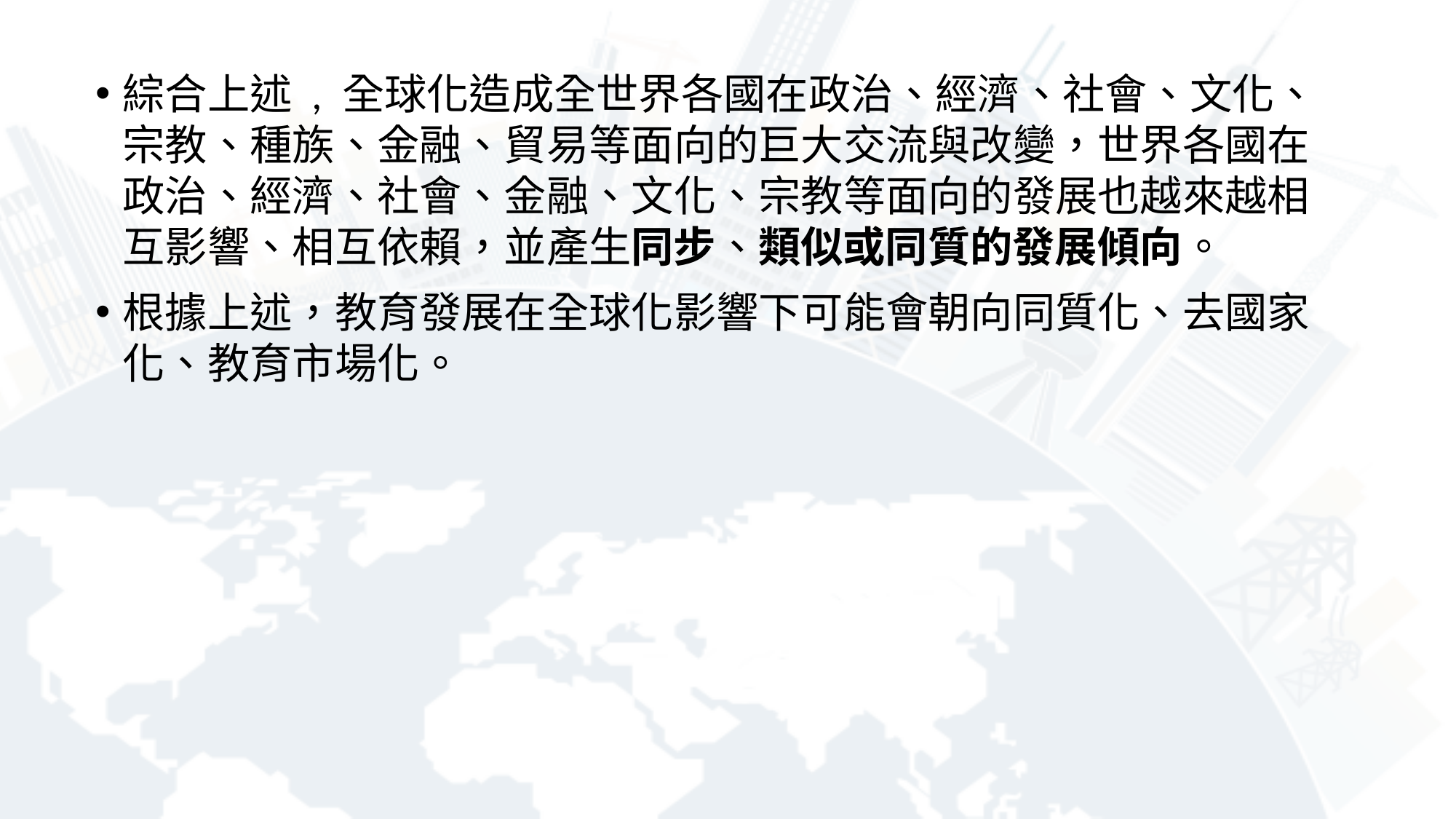

綜合上述 , 全球化造成全世界各國在政治、經濟、社會、文化、宗教、種族、金融、貿易等面向的巨大交流與改變，世界各國在政治、經濟、社會、金融、文化、宗教等面向的發展也越來越相互影響、相互依賴，並產生同步、類似或同質的發展傾向。
根據上述，教育發展在全球化影響下可能會朝向同質化、去國家化、教育市場化。